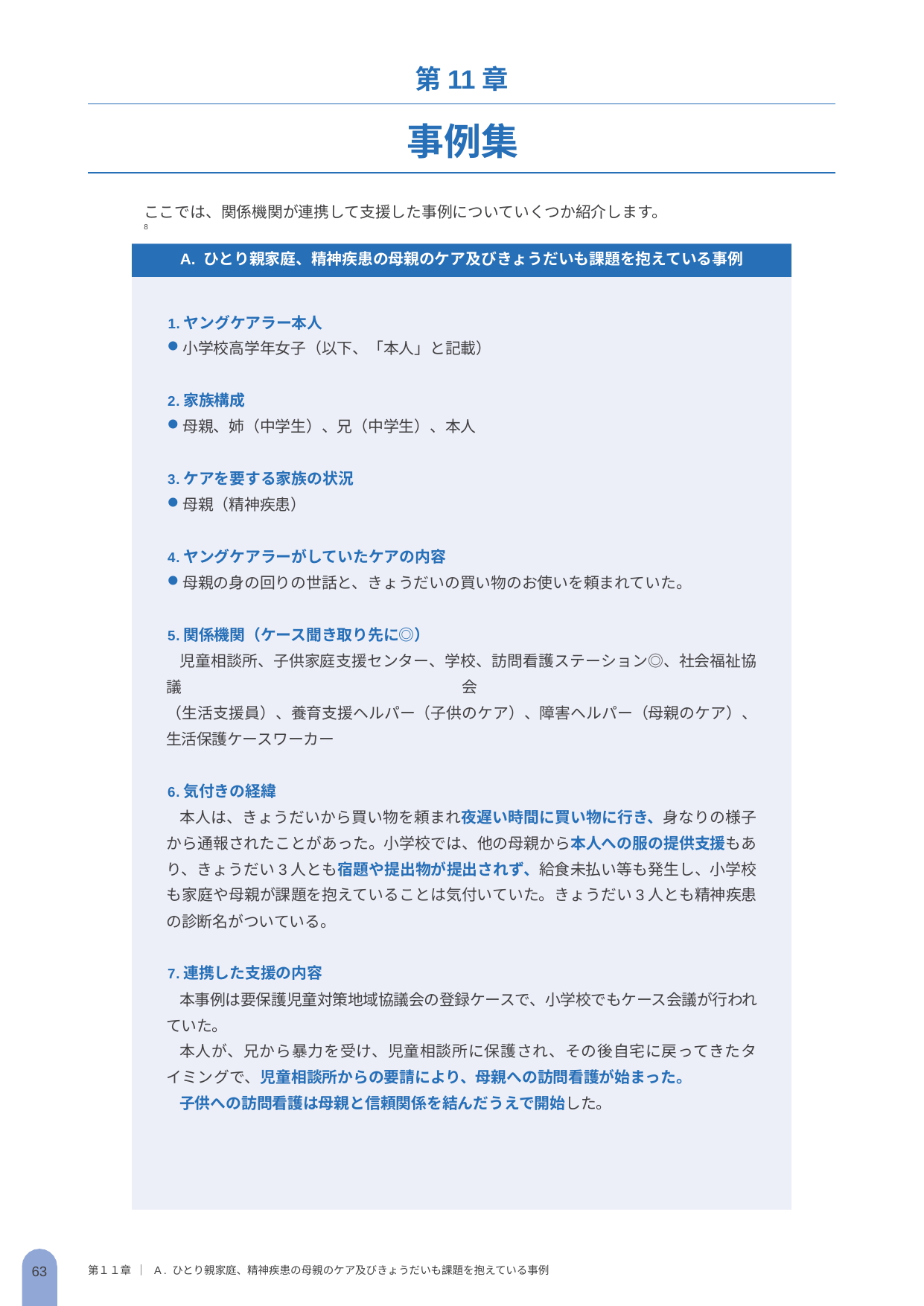

第11章
事例集

ここでは、関係機関が連携して支援した事例についていくつか紹介します。8
A. ひとり親家庭、精神疾患の母親のケア及びきょうだいも課題を抱えている事例

ヤングケアラー本人
小学校高学年女子（以下、「本人」と記載）

家族構成
母親、姉（中学生）、兄（中学生）、本人

ケアを要する家族の状況
母親（精神疾患）

ヤングケアラーがしていたケアの内容
母親の身の回りの世話と、きょうだいの買い物のお使いを頼まれていた。

関係機関（ケース聞き取り先に◎）
児童相談所、子供家庭支援センター、学校、訪問看護ステーション◎、社会福祉協議会
（生活支援員）、養育支援ヘルパー（子供のケア）、障害ヘルパー（母親のケア）、生活保護ケースワーカー

気付きの経緯
本人は、きょうだいから買い物を頼まれ夜遅い時間に買い物に行き、身なりの様子から通報されたことがあった。小学校では、他の母親から本人への服の提供支援もあり、きょうだい3人とも宿題や提出物が提出されず、給食未払い等も発生し、小学校も家庭や母親が課題を抱えていることは気付いていた。きょうだい3人とも精神疾患の診断名がついている。

連携した支援の内容
本事例は要保護児童対策地域協議会の登録ケースで、小学校でもケース会議が行われていた。
本人が、兄から暴力を受け、児童相談所に保護され、その後自宅に戻ってきたタイミングで、児童相談所からの要請により、母親への訪問看護が始まった。
子供への訪問看護は母親と信頼関係を結んだうえで開始した。

63
第１１章  ｜  A . ひとり親家庭、精神疾患の母親のケア及びきょうだいも課題を抱えている事例